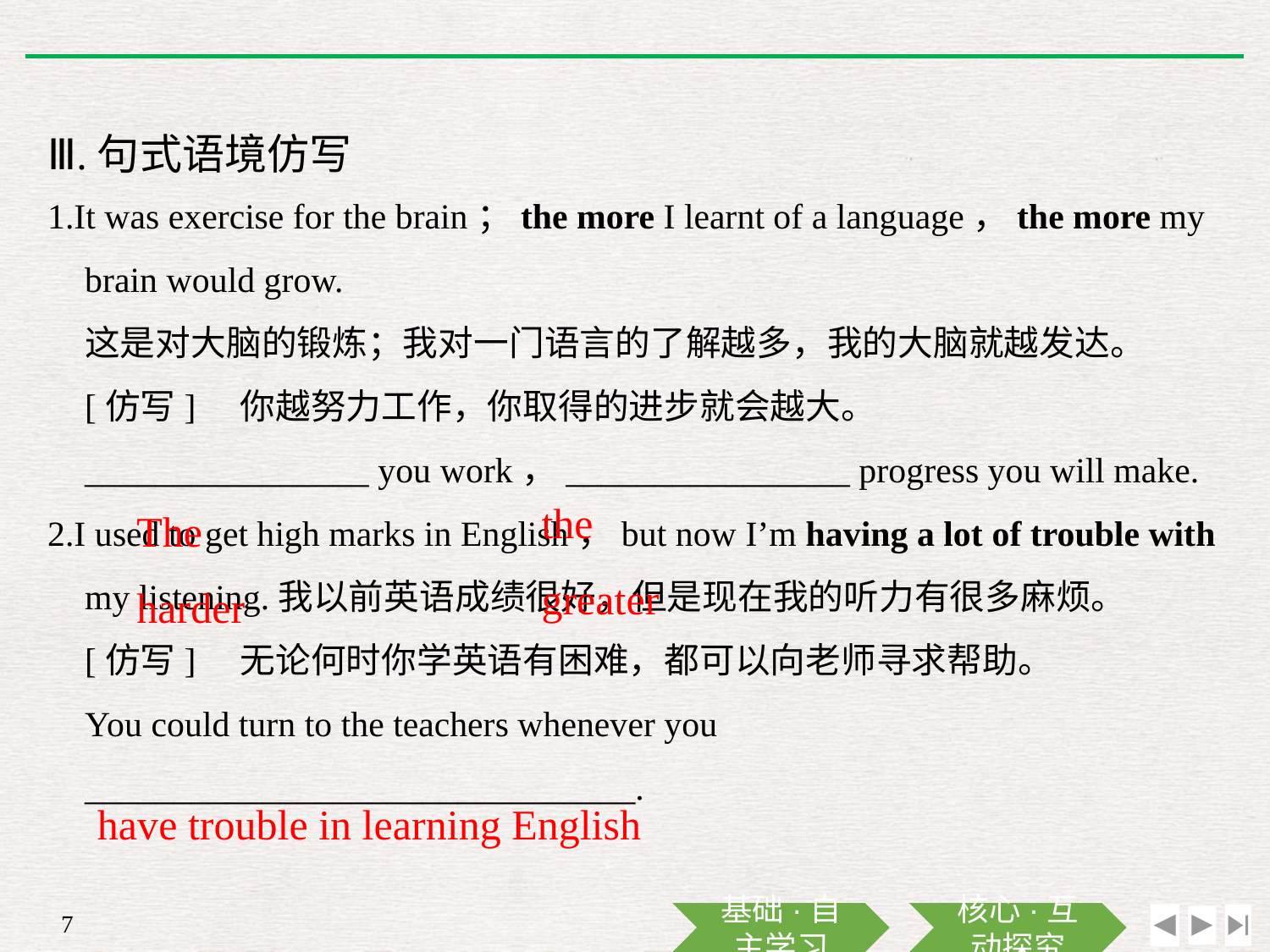

Ⅲ.句式语境仿写
1.It was exercise for the brain；the more I learnt of a language，the more my brain would grow.
	这是对大脑的锻炼；我对一门语言的了解越多，我的大脑就越发达。
	[仿写]　你越努力工作，你取得的进步就会越大。
	________________ you work，________________ progress you will make.
2.I used to get high marks in English，but now I’m having a lot of trouble with my listening.我以前英语成绩很好，但是现在我的听力有很多麻烦。
	[仿写]　无论何时你学英语有困难，都可以向老师寻求帮助。
	You could turn to the teachers whenever you _______________________________.
the greater
The harder
have trouble in learning English